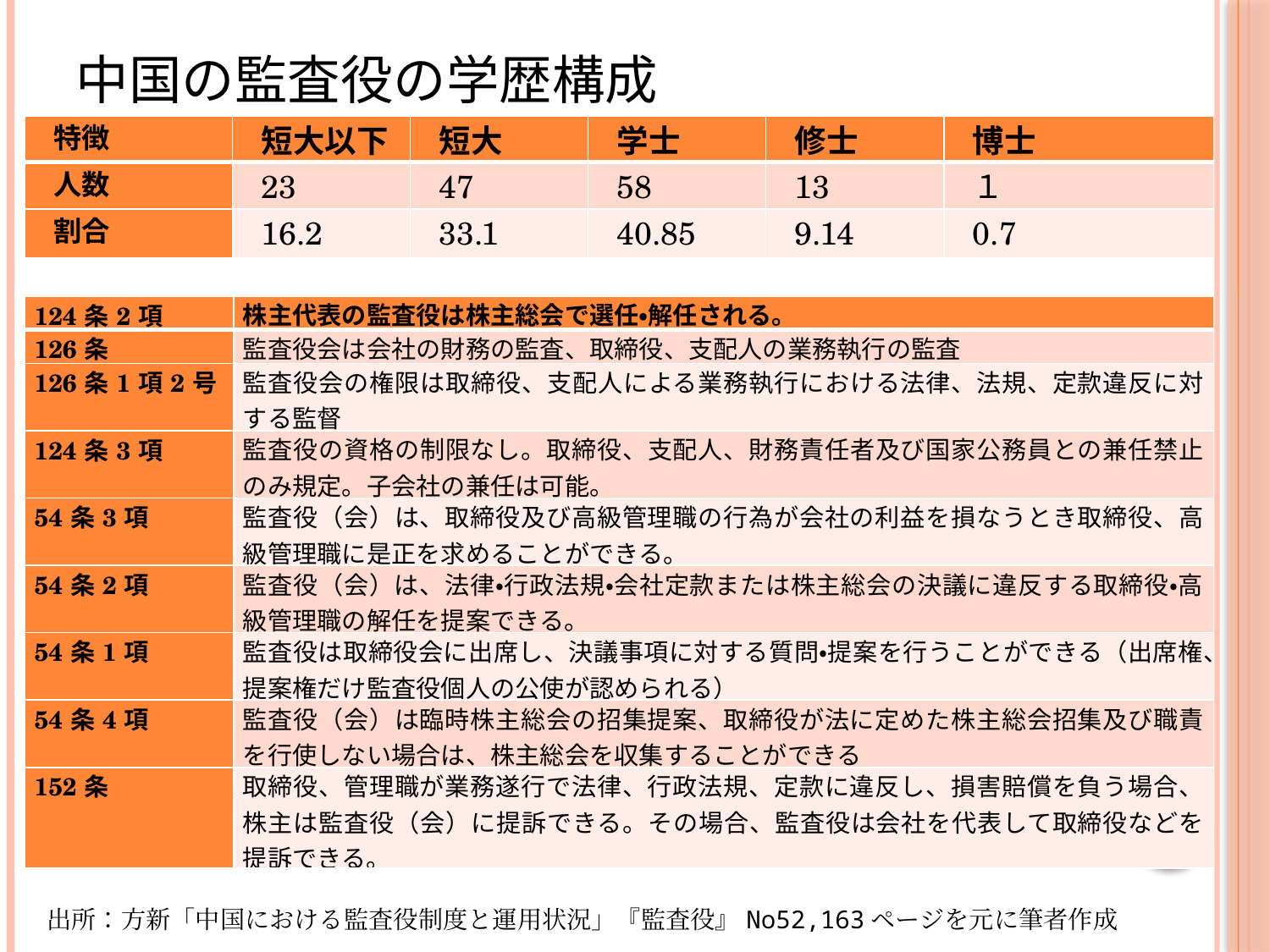

# 中国の監査役の学歴構成
| 特徴 | 短大以下 | 短大 | 学士 | 修士 | 博士 |
| --- | --- | --- | --- | --- | --- |
| 人数 | 23 | 47 | 58 | 13 | １ |
| 割合 | 16.2 | 33.1 | 40.85 | 9.14 | 0.7 |
| 124条2項 | 株主代表の監査役は株主総会で選任・解任される。 |
| --- | --- |
| 126条 | 監査役会は会社の財務の監査、取締役、支配人の業務執行の監査 |
| 126条1項2号 | 監査役会の権限は取締役、支配人による業務執行における法律、法規、定款違反に対する監督 |
| 124条3項 | 監査役の資格の制限なし。取締役、支配人、財務責任者及び国家公務員との兼任禁止のみ規定。子会社の兼任は可能。 |
| 54条3項 | 監査役（会）は、取締役及び高級管理職の行為が会社の利益を損なうとき取締役、高級管理職に是正を求めることができる。 |
| 54条2項 | 監査役（会）は、法律・行政法規・会社定款または株主総会の決議に違反する取締役・高級管理職の解任を提案できる。 |
| 54条1項 | 監査役は取締役会に出席し、決議事項に対する質問・提案を行うことができる（出席権、提案権だけ監査役個人の公使が認められる） |
| 54条4項 | 監査役（会）は臨時株主総会の招集提案、取締役が法に定めた株主総会招集及び職責を行使しない場合は、株主総会を収集することができる |
| 152条 | 取締役、管理職が業務遂行で法律、行政法規、定款に違反し、損害賠償を負う場合、株主は監査役（会）に提訴できる。その場合、監査役は会社を代表して取締役などを提訴できる。 |
33

出所：方新「中国における監査役制度と運用状況」『監査役』No52,163ページを元に筆者作成